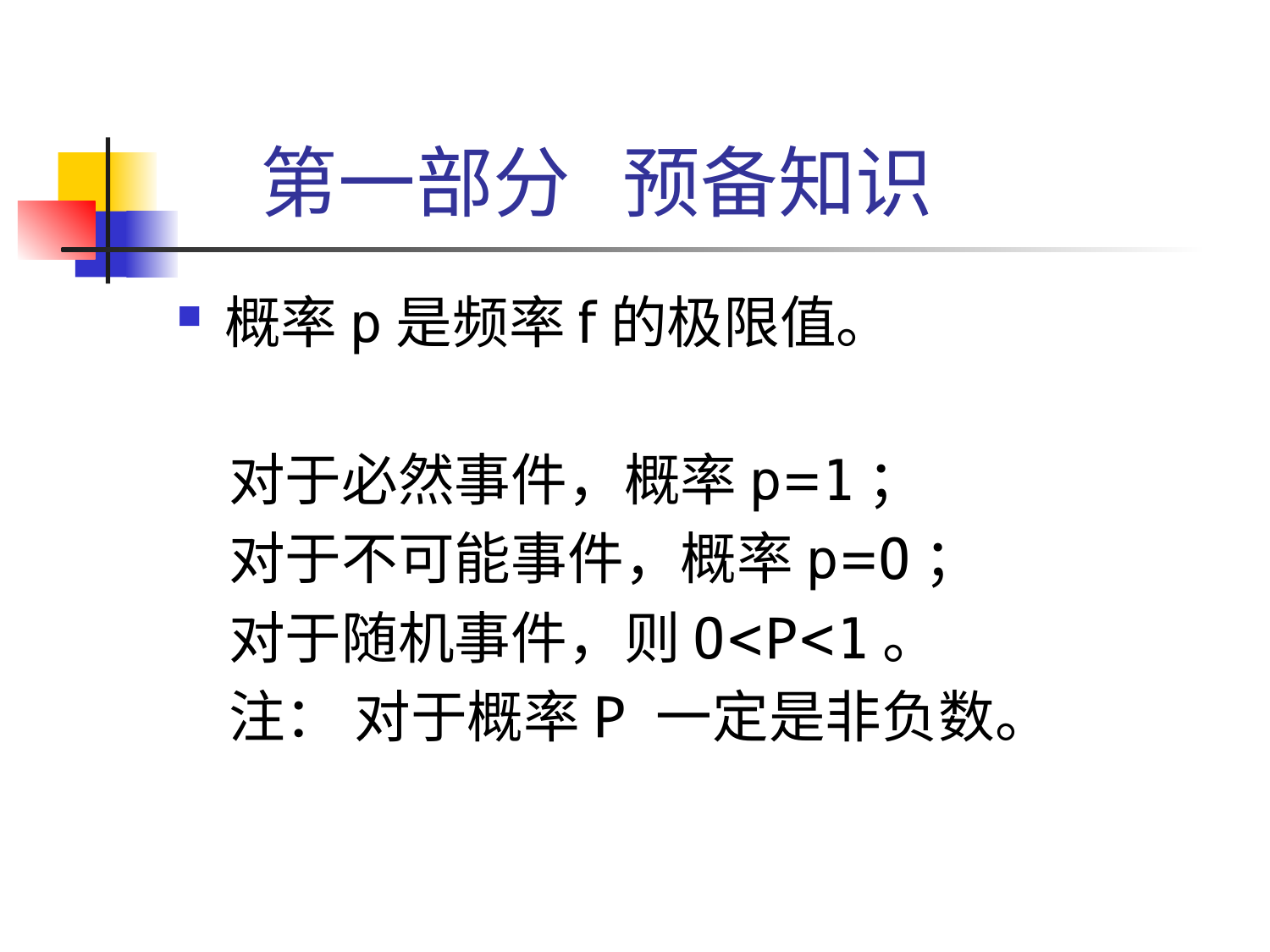

# 第一部分   预备知识
概率p是频率f的极限值。

   对于必然事件，概率p=1；
   对于不可能事件，概率p=0；
   对于随机事件，则0<P<1。
   注： 对于概率P 一定是非负数。